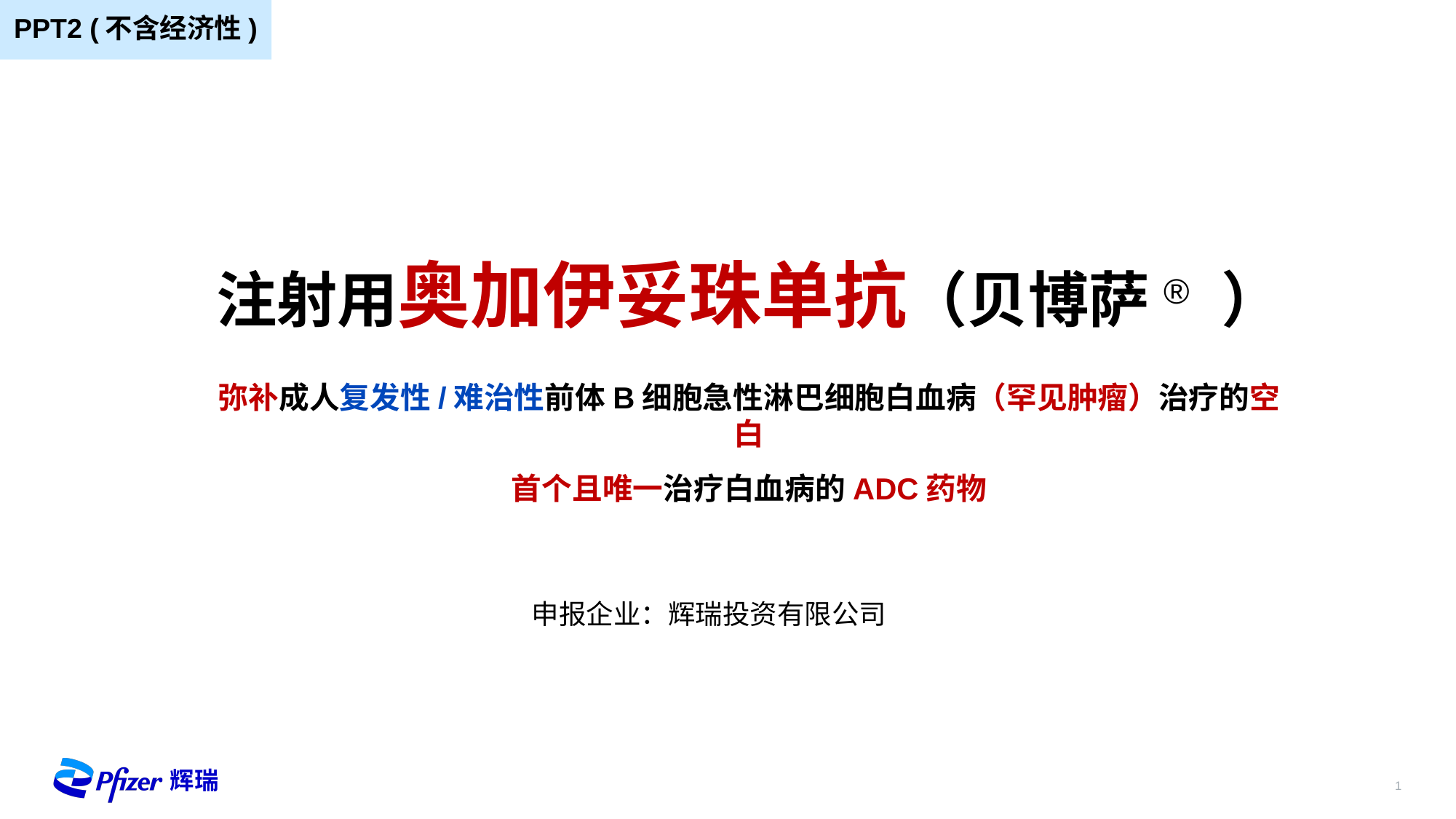

PPT2 (不含经济性)
注射用奥加伊妥珠单抗（贝博萨® ）
弥补成人复发性/难治性前体B细胞急性淋巴细胞白血病（罕见肿瘤）治疗的空白
首个且唯一治疗白血病的ADC药物
申报企业：辉瑞投资有限公司